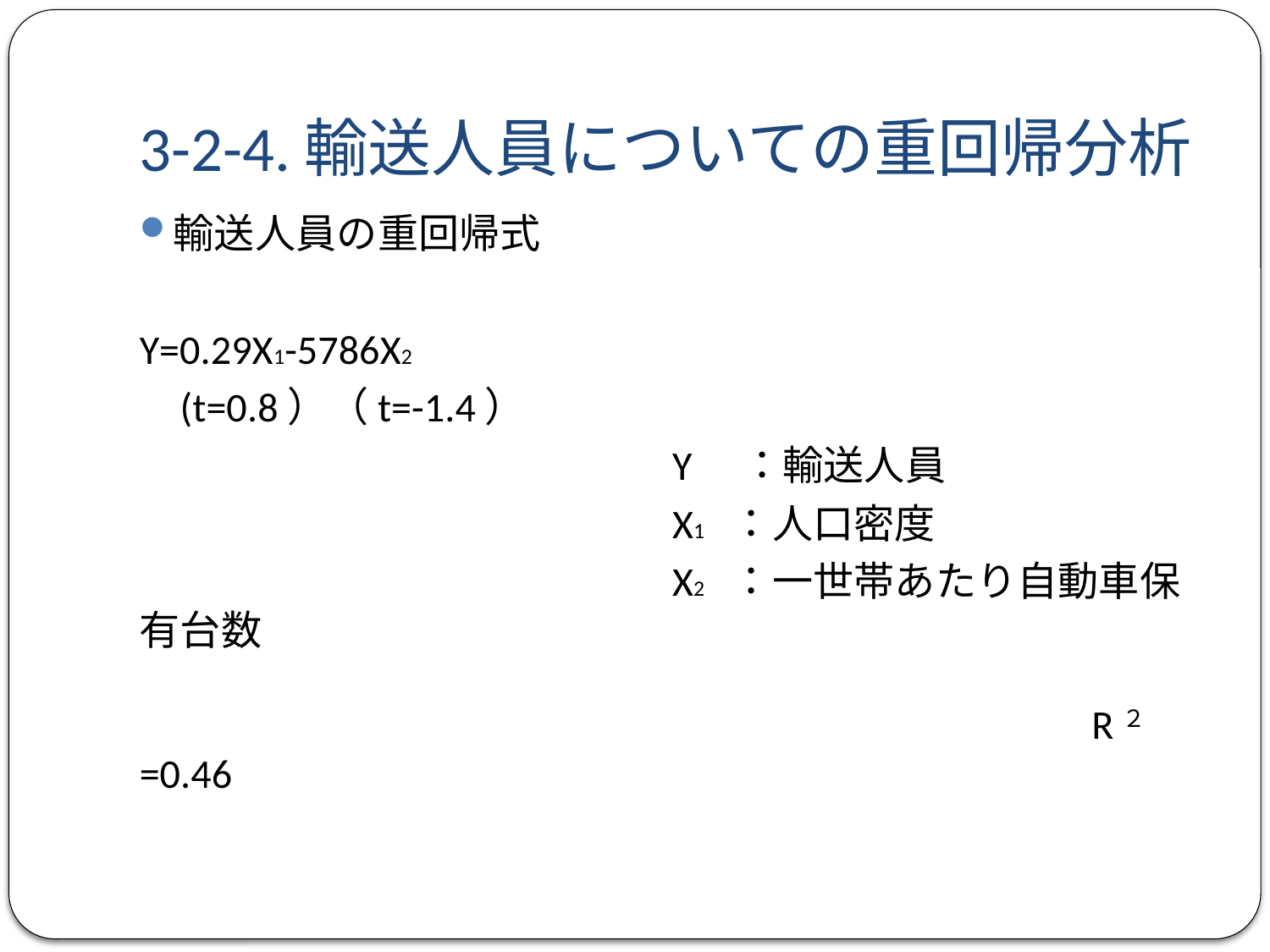

# 3-2-4.輸送人員についての重回帰分析
輸送人員の重回帰式

Y=0.29X1-5786X2
        (t=0.8）（t=-1.4）
　　　　　　　　　　　　　　　　　　　　　　　　Y　：輸送人員
　　　　　　　　　　　　　　　　　　　　　　　　X1　：人口密度
　　　　　　　　　　　　　　　　　　　　　　　　X2　：一世帯あたり自動車保有台数

　　　　　　　　　　　　　　　　　　　　　　　　　　　　　　　　　　　　　　　　　　R２=0.46